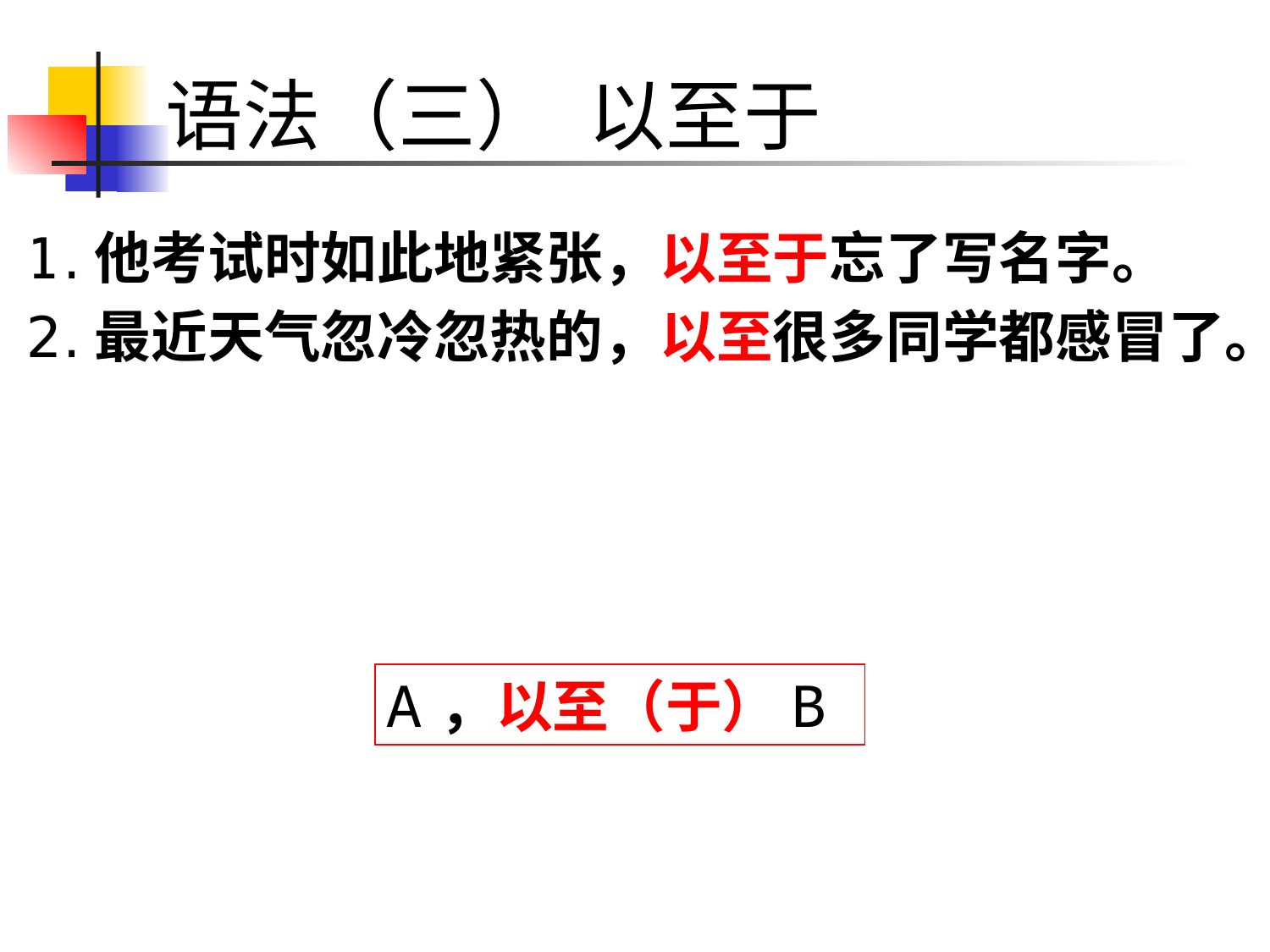

# 语法（三）  以至于
1.他考试时如此地紧张，以至于忘了写名字。
2.最近天气忽冷忽热的，以至很多同学都感冒了。
A，以至（于）B